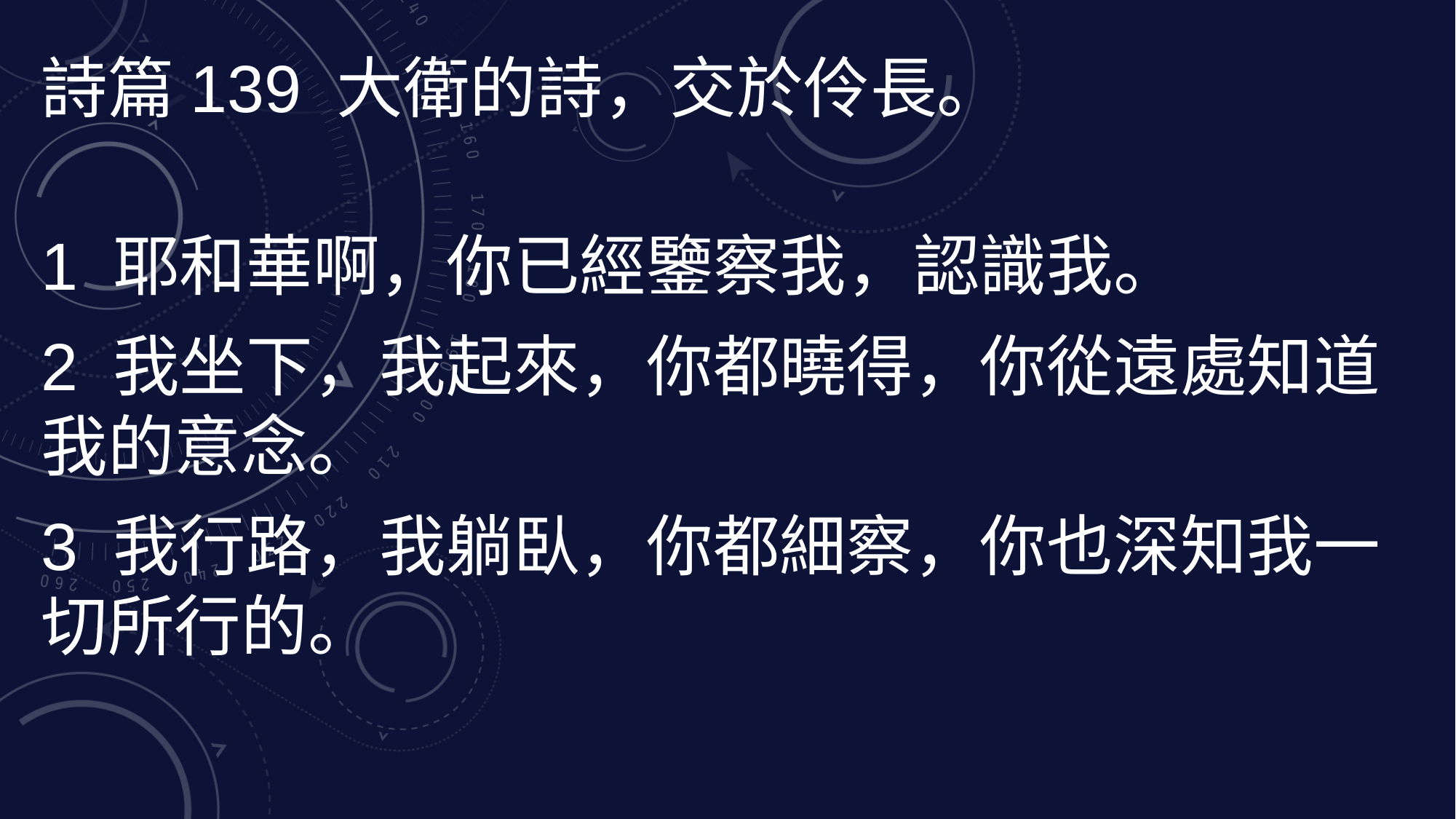

詩篇139 大衛的詩，交於伶長。

1 耶和華啊，你已經鑒察我，認識我。

2 我坐下，我起來，你都曉得，你從遠處知道我的意念。

3 我行路，我躺臥，你都細察，你也深知我一切所行的。